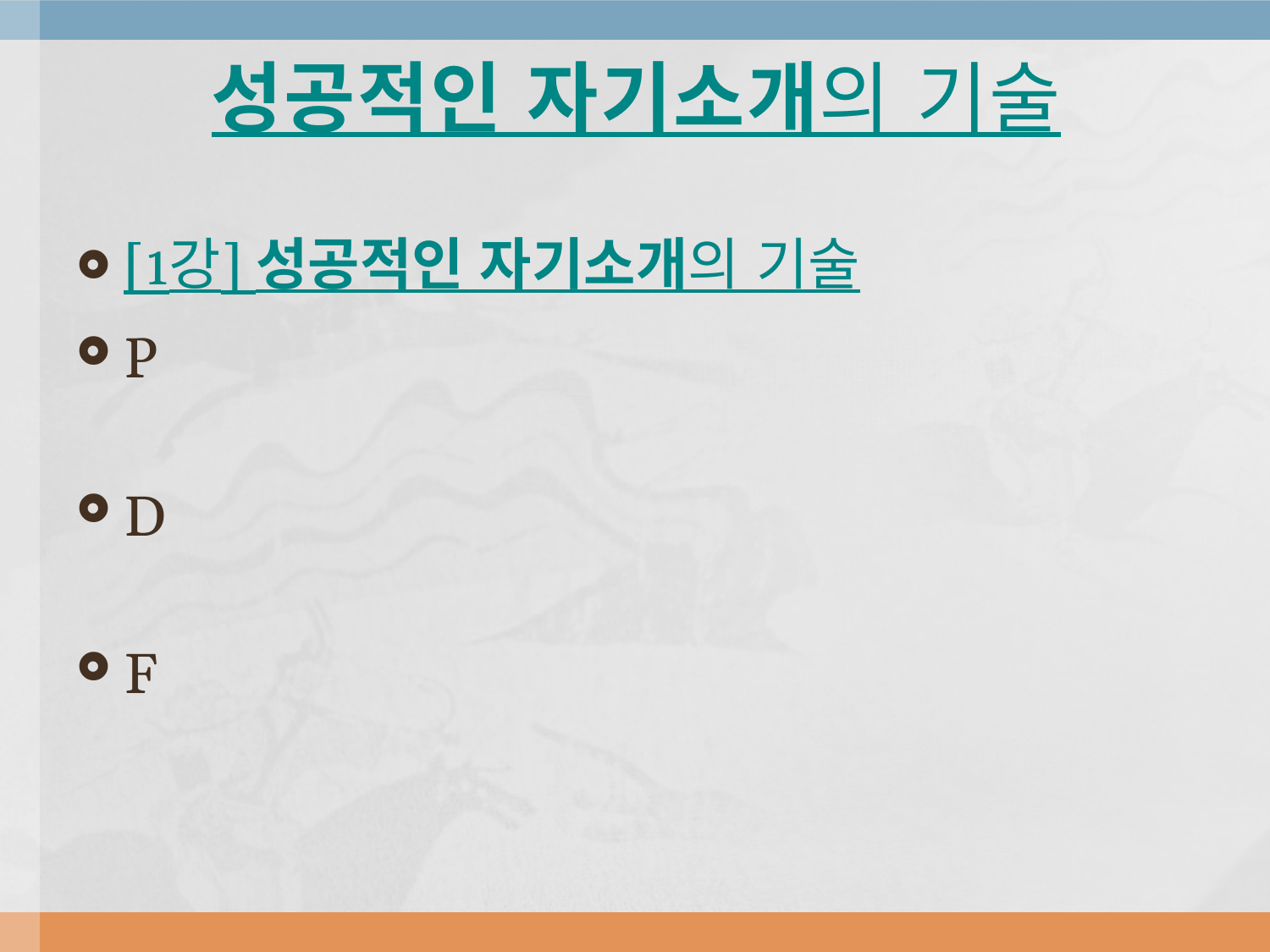

# 성공적인 자기소개의 기술
[1강] 성공적인 자기소개의 기술
P

D

F